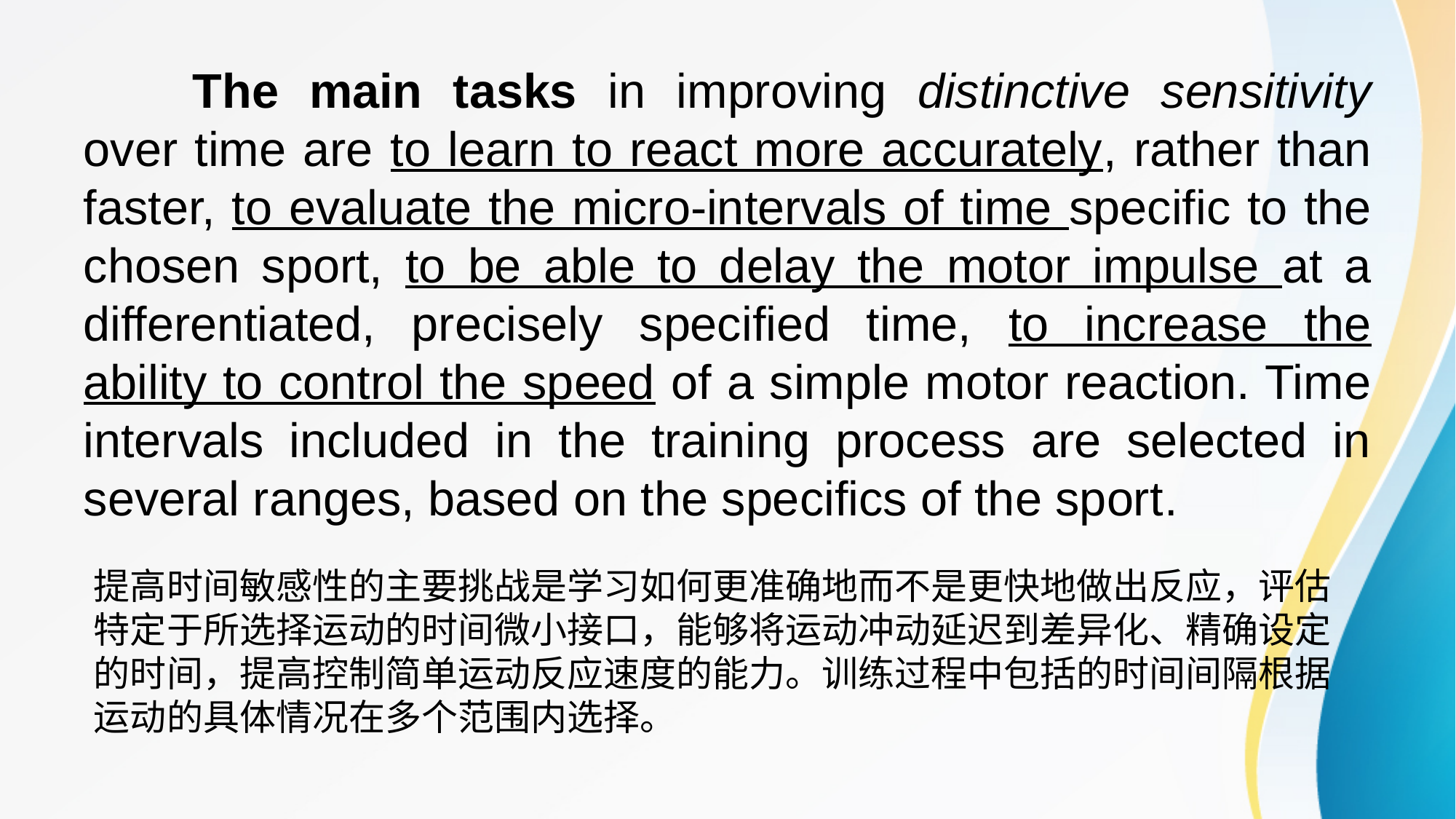

The main tasks in improving distinctive sensitivity over time are to learn to react more accurately, rather than faster, to evaluate the micro-intervals of time specific to the chosen sport, to be able to delay the motor impulse at a differentiated, precisely specified time, to increase the ability to control the speed of a simple motor reaction. Time intervals included in the training process are selected in several ranges, based on the specifics of the sport.
提高时间敏感性的主要挑战是学习如何更准确地而不是更快地做出反应，评估特定于所选择运动的时间微小接口，能够将运动冲动延迟到差异化、精确设定的时间，提高控制简单运动反应速度的能力。训练过程中包括的时间间隔根据运动的具体情况在多个范围内选择。